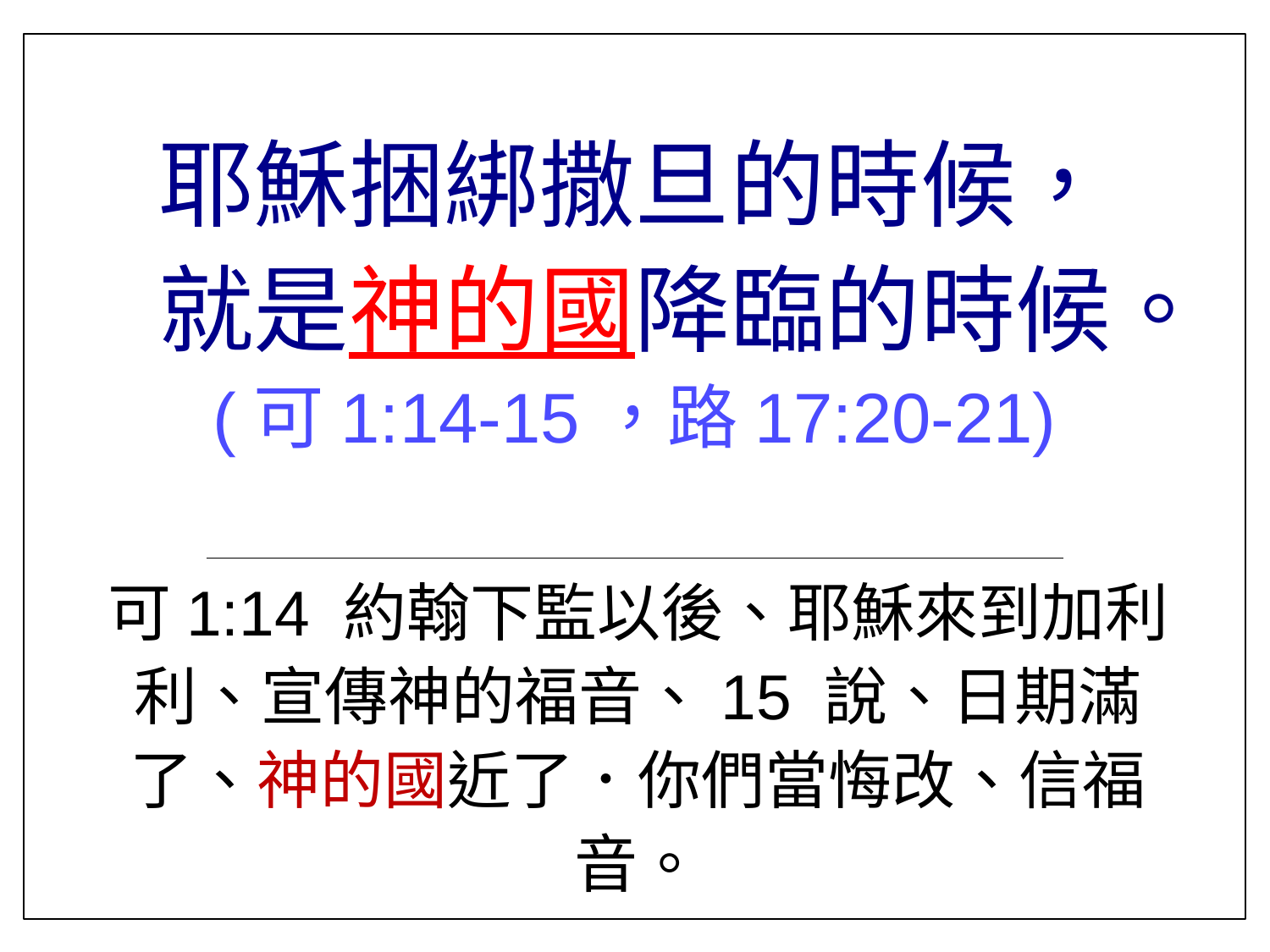

# 耶穌捆綁撒旦的時候，就是神的國降臨的時候。(可1:14-15，路17:20-21)
可1:14 約翰下監以後、耶穌來到加利利、宣傳神的福音、15 說、日期滿了、神的國近了．你們當悔改、信福音。